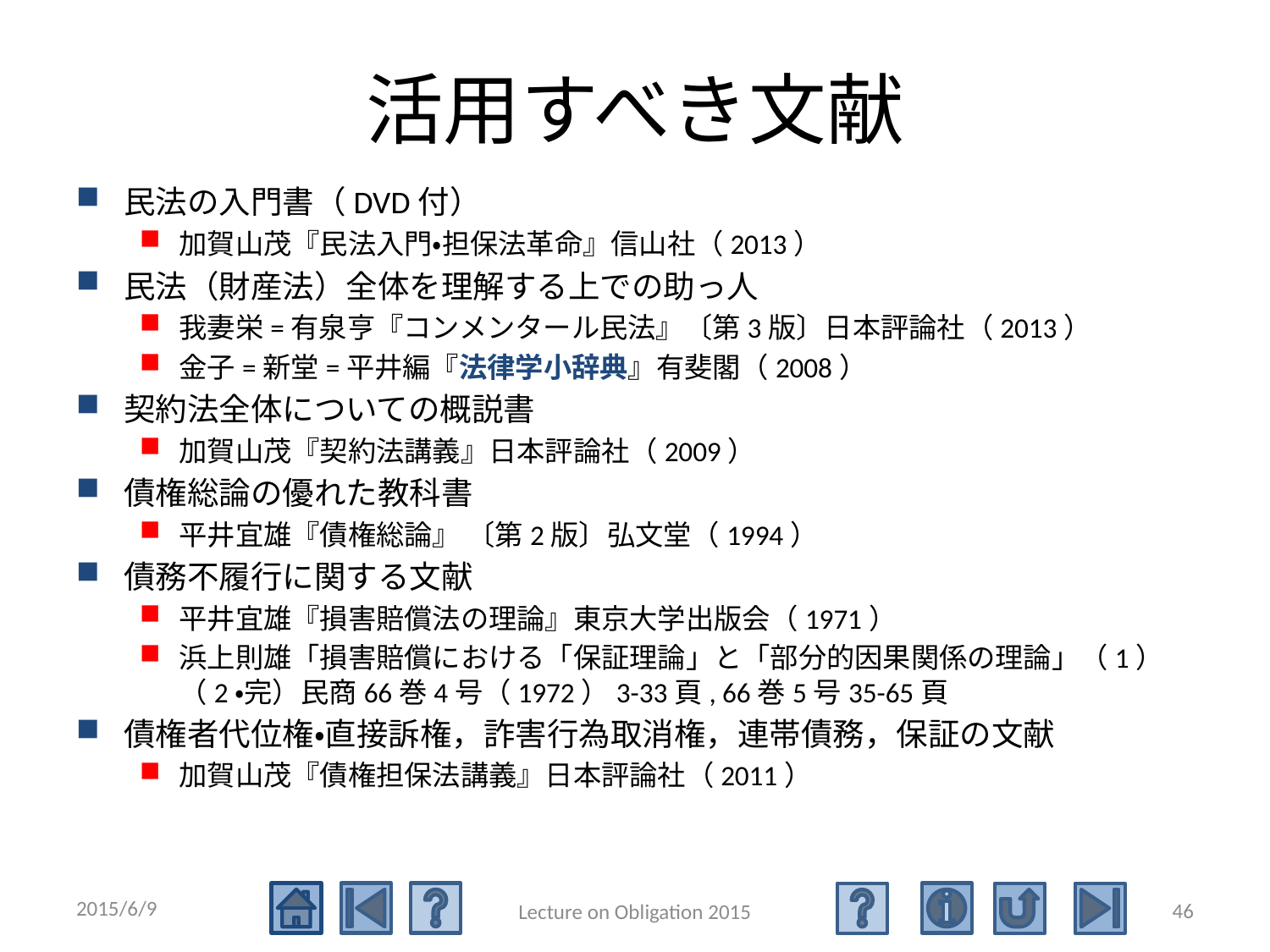

# 活用すべき文献
民法の入門書（DVD付）
加賀山茂『民法入門・担保法革命』信山社（2013）
民法（財産法）全体を理解する上での助っ人
我妻栄=有泉亨『コンメンタール民法』〔第3版〕日本評論社（2013）
金子=新堂=平井編『法律学小辞典』有斐閣（2008）
契約法全体についての概説書
加賀山茂『契約法講義』日本評論社（2009）
債権総論の優れた教科書
平井宜雄『債権総論』 〔第2版〕弘文堂（1994）
債務不履行に関する文献
平井宜雄『損害賠償法の理論』東京大学出版会（1971）
浜上則雄「損害賠償における「保証理論」と「部分的因果関係の理論」（1）（2・完）民商66巻4号（1972）3-33頁, 66巻5号35-65頁
債権者代位権・直接訴権，詐害行為取消権，連帯債務，保証の文献
加賀山茂『債権担保法講義』日本評論社（2011）
2015/6/9
46
Lecture on Obligation 2015
債権総論1
2015年6月9日
明治学院大学法学部教授
加賀山　茂

最後までお付き合いいただき

ありがとうございました。